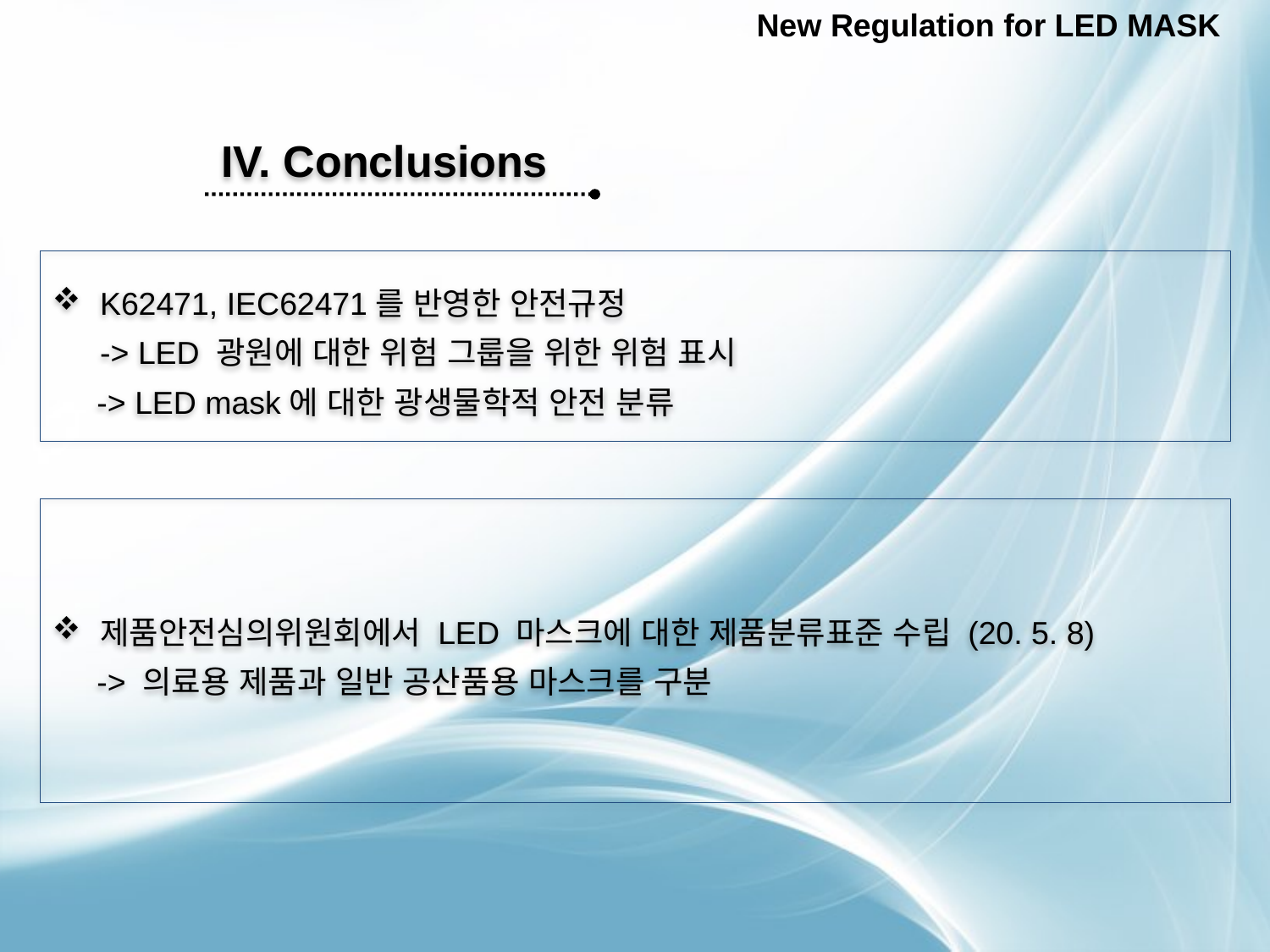

New Regulation for LED MASK

IV. Conclusions

K62471, IEC62471를 반영한 안전규정
-> LED 광원에 대한 위험 그룹을 위한 위험 표시
     -> LED mask에 대한 광생물학적 안전 분류
제품안전심의위원회에서 LED 마스크에 대한 제품분류표준 수립 (20. 5. 8)
     -> 의료용 제품과 일반 공산품용 마스크를 구분